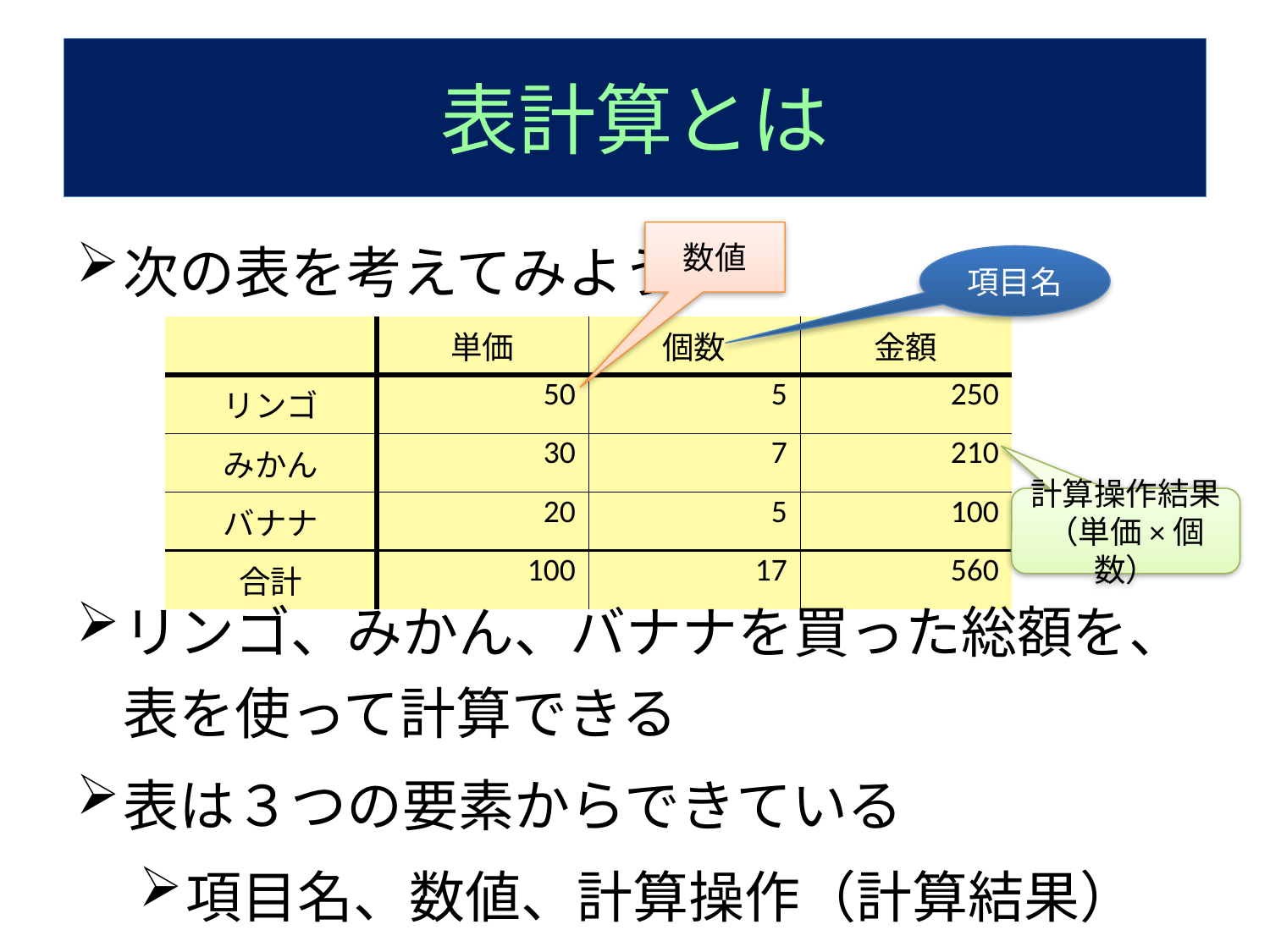

# 表計算とは
次の表を考えてみよう

リンゴ、みかん、バナナを買った総額を、表を使って計算できる
表は３つの要素からできている
項目名、数値、計算操作（計算結果）

数値
項目名
|  | 単価 | 個数 | 金額 |
| --- | --- | --- | --- |
| リンゴ | 50 | 5 | 250 |
| みかん | 30 | 7 | 210 |
| バナナ | 20 | 5 | 100 |
| 合計 | 100 | 17 | 560 |
計算操作結果
（単価×個数）